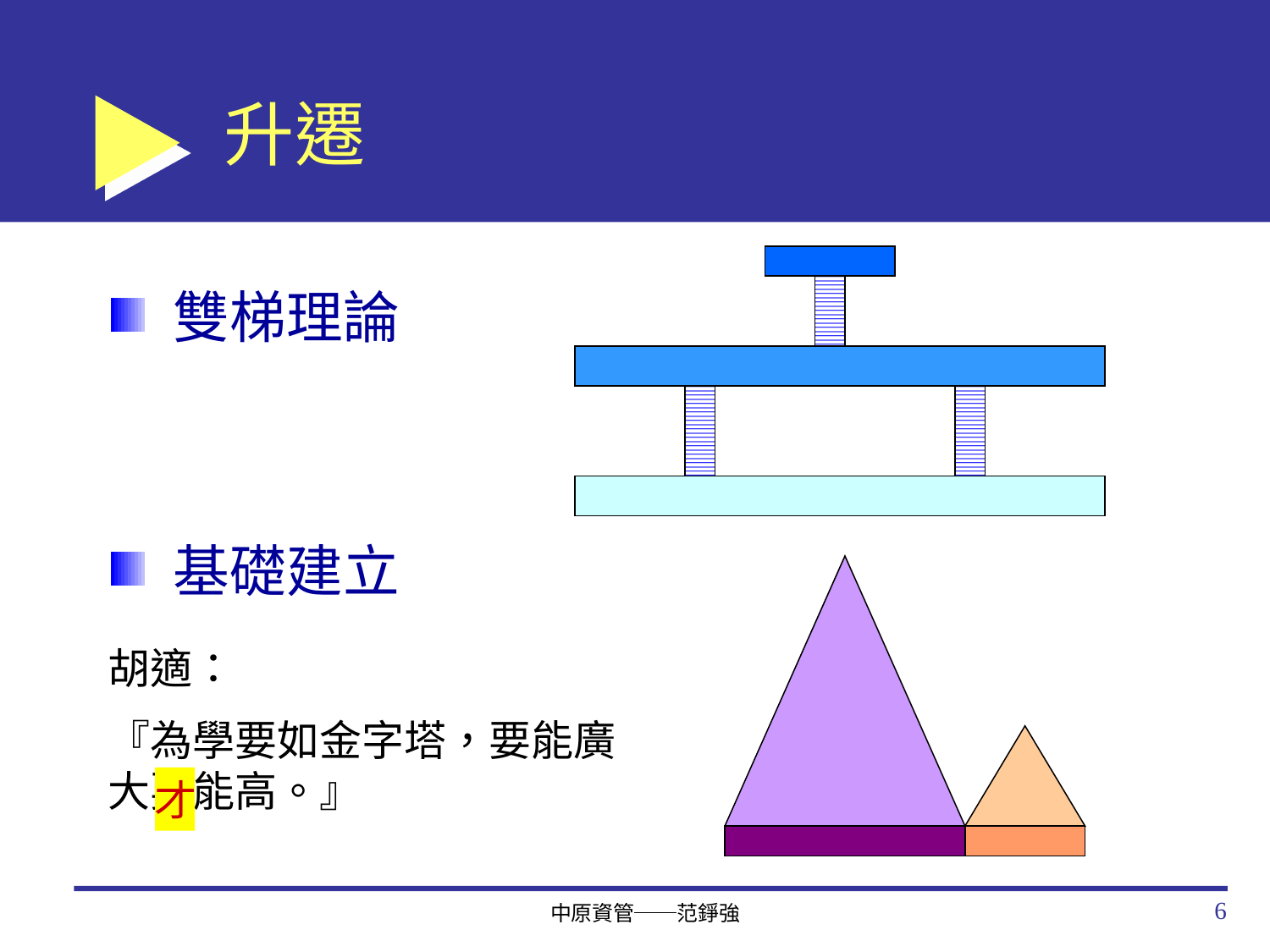

# 升遷

雙梯理論

基礎建立

胡適：
『為學要如金字塔，要能廣大要能高。』

才

6